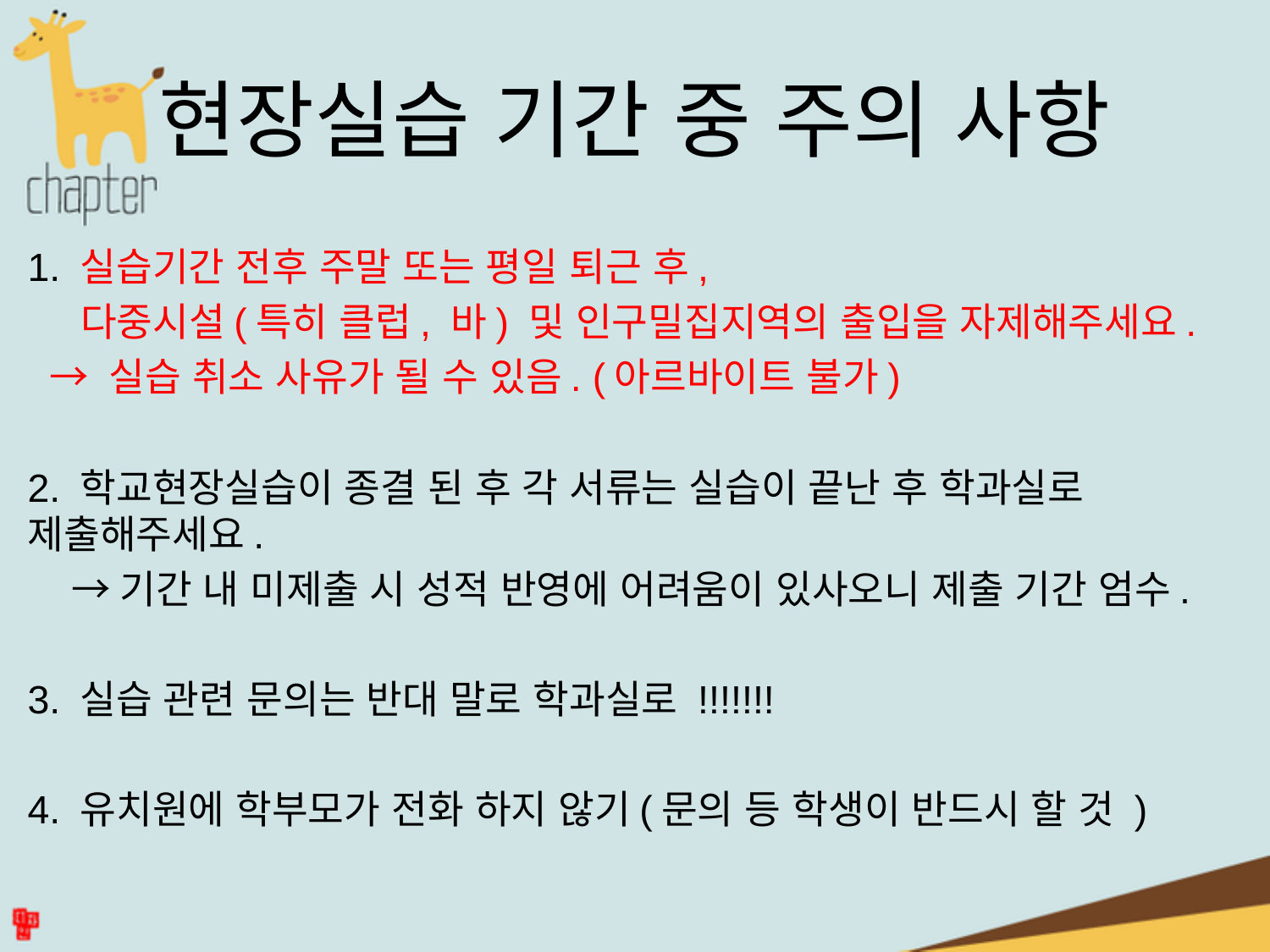

# 현장실습 기간 중 주의 사항
1. 실습기간 전후 주말 또는 평일 퇴근 후,
    다중시설(특히 클럽, 바) 및 인구밀집지역의 출입을 자제해주세요.
  → 실습 취소 사유가 될 수 있음. (아르바이트 불가)

2. 학교현장실습이 종결 된 후 각 서류는 실습이 끝난 후 학과실로 제출해주세요.
    →기간 내 미제출 시 성적 반영에 어려움이 있사오니 제출 기간 엄수.

3. 실습 관련 문의는 반대 말로 학과실로 !!!!!!!

4. 유치원에 학부모가 전화 하지 않기(문의 등 학생이 반드시 할 것 )